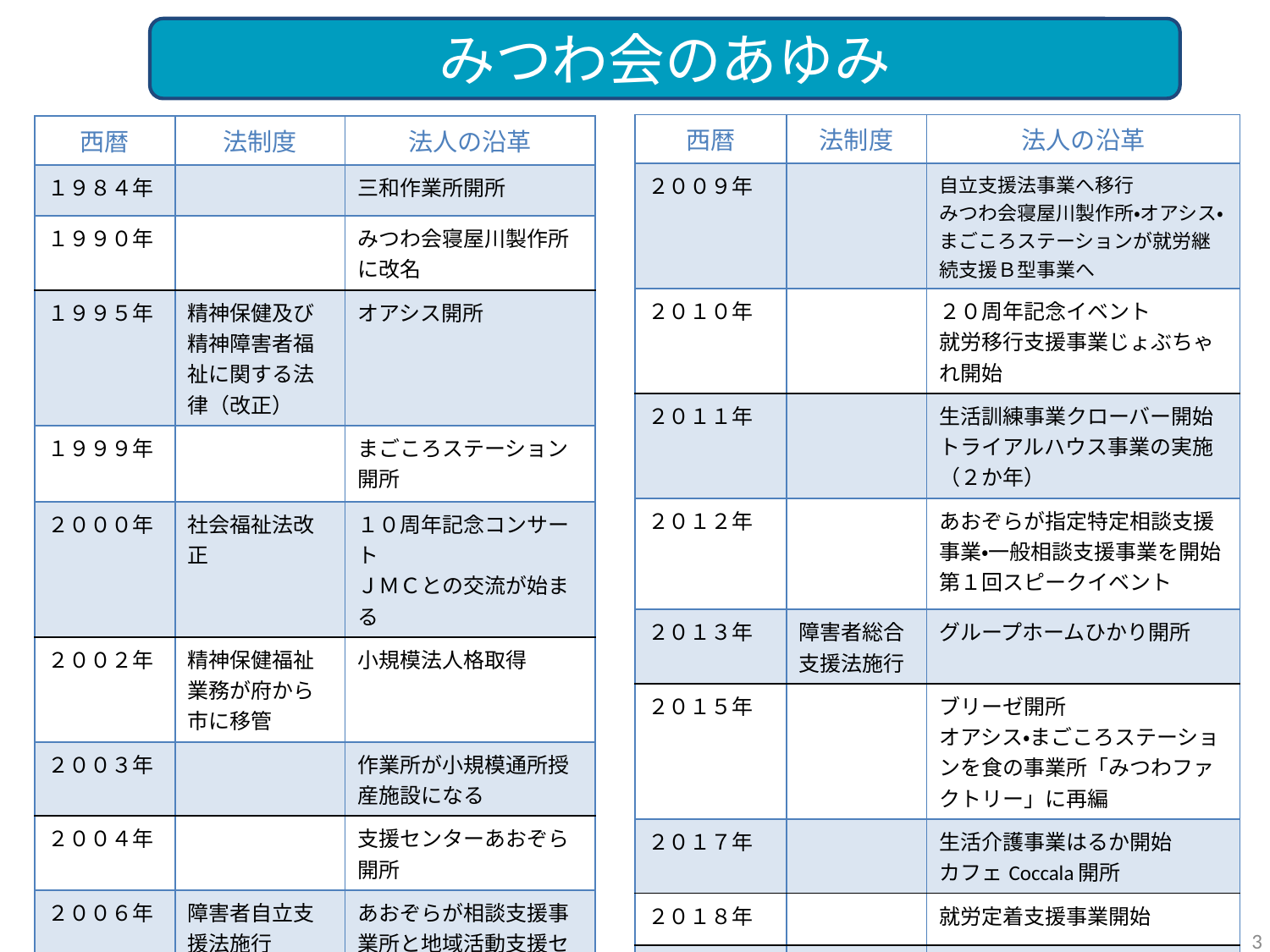

みつわ会のあゆみ
| 西暦 | 法制度 | 法人の沿革 |
| --- | --- | --- |
| ２００９年 |  | 自立支援法事業へ移行 みつわ会寝屋川製作所・オアシス・まごころステーションが就労継続支援Ｂ型事業へ |
| ２０１０年 |  | ２０周年記念イベント 就労移行支援事業じょぶちゃれ開始 |
| ２０１１年 |  | 生活訓練事業クローバー開始 トライアルハウス事業の実施（２か年） |
| ２０１２年 |  | あおぞらが指定特定相談支援事業・一般相談支援事業を開始 第１回スピークイベント |
| ２０１３年 | 障害者総合支援法施行 | グループホームひかり開所 |
| ２０１５年 |  | ブリーゼ開所 オアシス・まごころステーションを食の事業所「みつわファクトリー」に再編 |
| ２０１７年 |  | 生活介護事業はるか開始 カフェCoccala開所 |
| ２０１８年 |  | 就労定着支援事業開始 |
| ２０１９年 |  | クレアーレ開所 |
| 西暦 | 法制度 | 法人の沿革 |
| --- | --- | --- |
| １９８４年 |  | 三和作業所開所 |
| １９９０年 |  | みつわ会寝屋川製作所に改名 |
| １９９５年 | 精神保健及び精神障害者福祉に関する法律（改正） | オアシス開所 |
| １９９９年 |  | まごころステーション開所 |
| ２０００年 | 社会福祉法改正 | １０周年記念コンサート ＪＭＣとの交流が始まる |
| ２００２年 | 精神保健福祉業務が府から市に移管 | 小規模法人格取得 |
| ２００３年 |  | 作業所が小規模通所授産施設になる |
| ２００４年 |  | 支援センターあおぞら開所 |
| ２００６年 | 障害者自立支援法施行 | あおぞらが相談支援事業所と地域活動支援センターⅠ型へ |
3